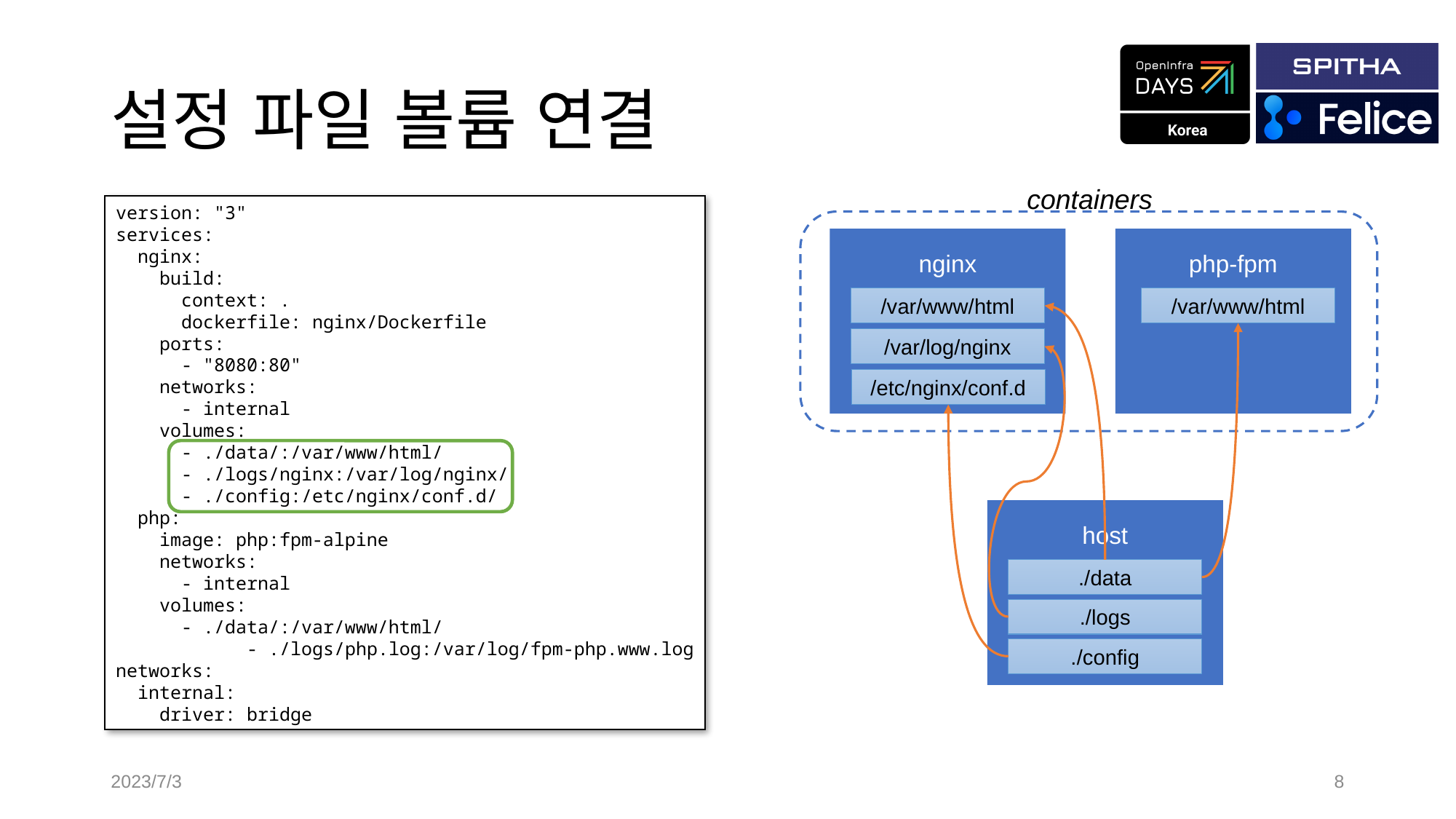

# 설정 파일 볼륨 연결
containers
version: "3"
services:
  nginx:
    build:
      context: .
      dockerfile: nginx/Dockerfile
    ports:
      - "8080:80"
    networks:
      - internal
    volumes:
      - ./data/:/var/www/html/
      - ./logs/nginx:/var/log/nginx/
      - ./config:/etc/nginx/conf.d/
  php:
    image: php:fpm-alpine
    networks:
      - internal
    volumes:
      - ./data/:/var/www/html/
            - ./logs/php.log:/var/log/fpm-php.www.log
networks:
  internal:
    driver: bridge

nginx

php-fpm

/var/www/html
/var/www/html
/var/log/nginx
/etc/nginx/conf.d

host

./data
./logs
./config
2023/7/3
8